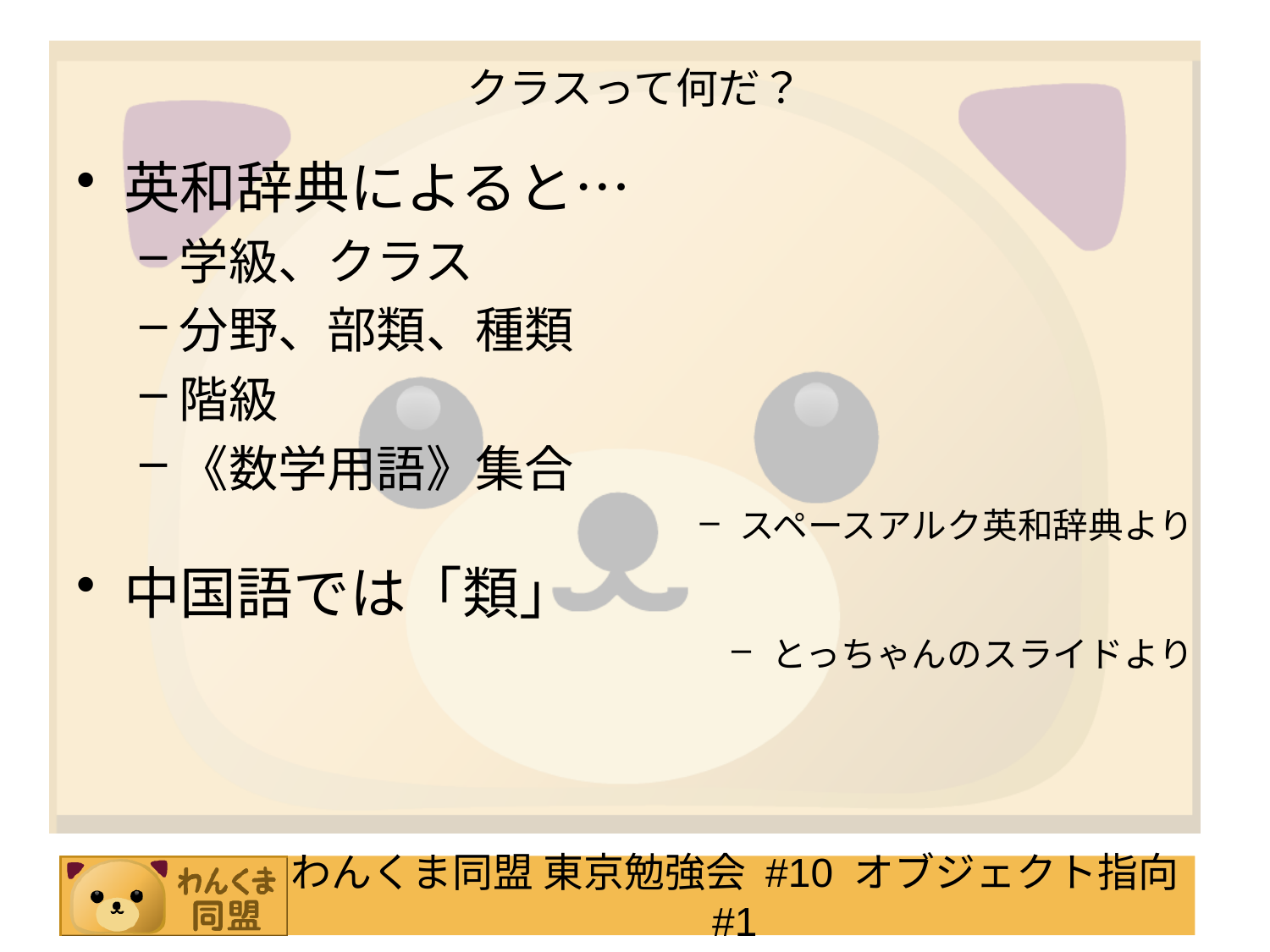

# クラスって何だ？
英和辞典によると…
学級、クラス
分野、部類、種類
階級
《数学用語》集合
スペースアルク英和辞典より
中国語では「類」
とっちゃんのスライドより